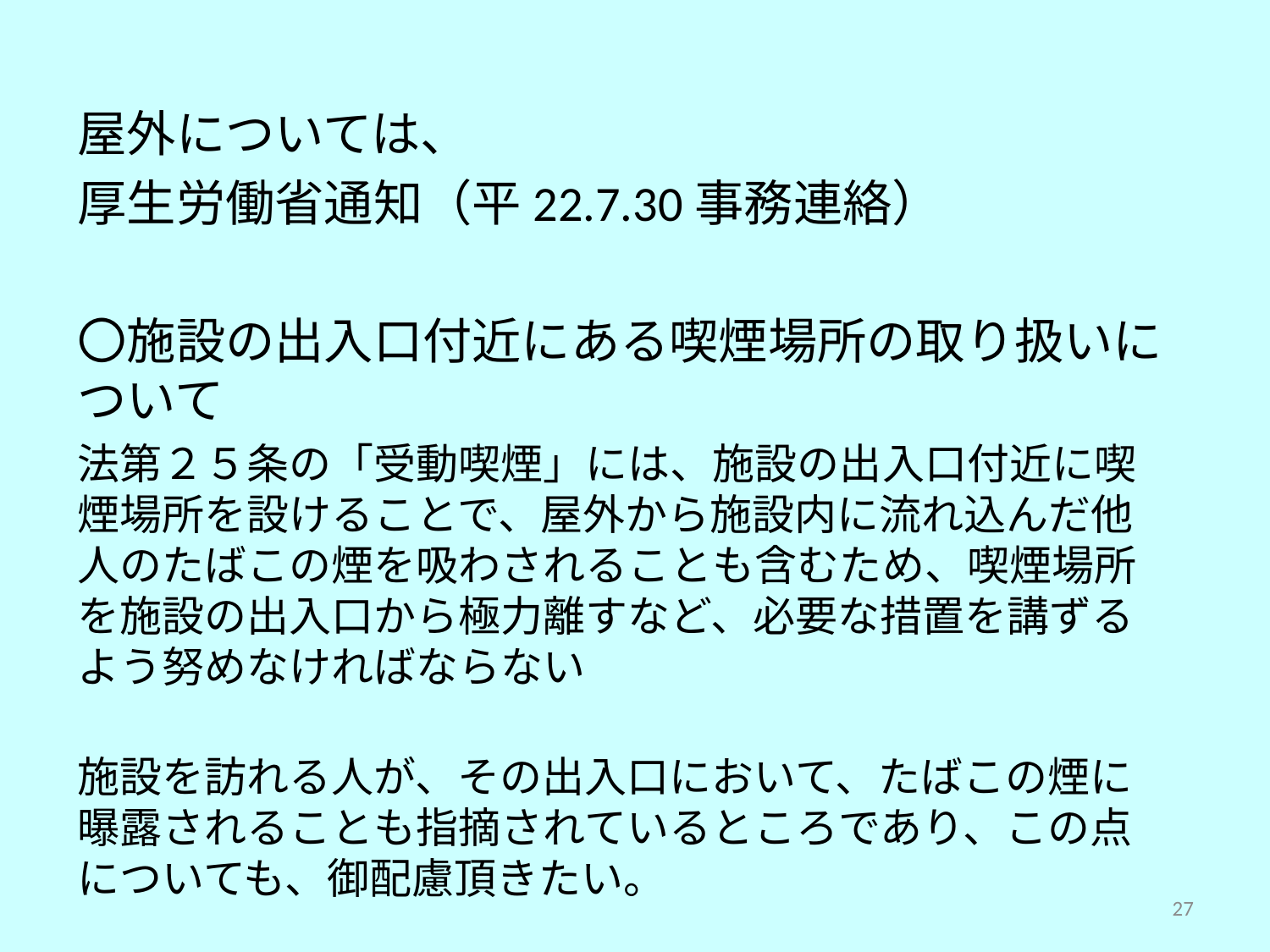

屋外については、
厚生労働省通知（平22.7.30事務連絡）

〇施設の出入口付近にある喫煙場所の取り扱いについて
法第２５条の「受動喫煙」には、施設の出入口付近に喫煙場所を設けることで、屋外から施設内に流れ込んだ他人のたばこの煙を吸わされることも含むため、喫煙場所を施設の出入口から極力離すなど、必要な措置を講ずるよう努めなければならない

施設を訪れる人が、その出入口において、たばこの煙に曝露されることも指摘されているところであり、この点についても、御配慮頂きたい。

27